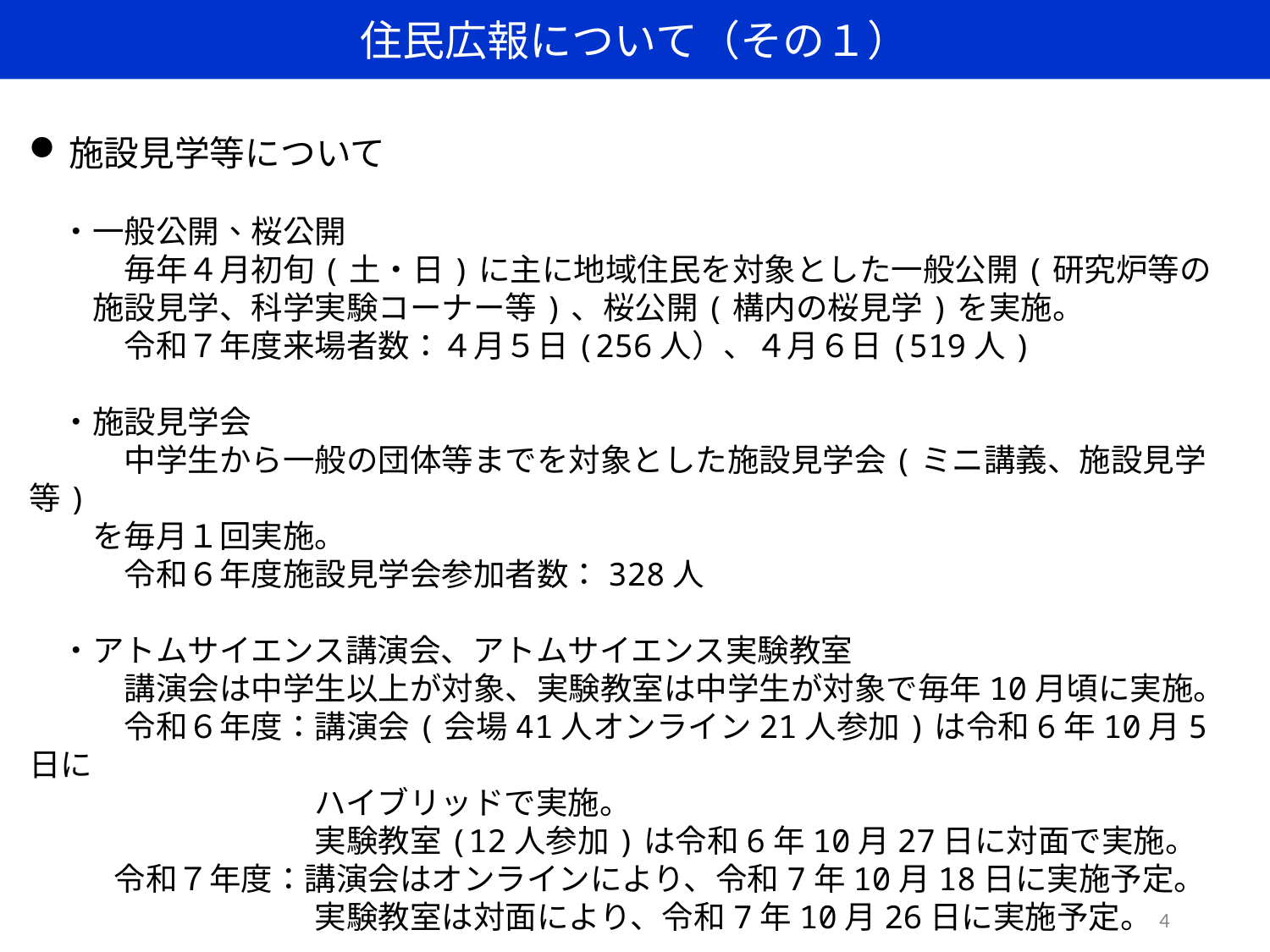

住民広報について（その１）
施設見学等について

　・一般公開、桜公開
　　　毎年４月初旬(土・日)に主に地域住民を対象とした一般公開(研究炉等の
　　施設見学、科学実験コーナー等)、桜公開(構内の桜見学)を実施。
　　　令和７年度来場者数：４月５日(256人）、４月６日(519人)

　・施設見学会
　　　中学生から一般の団体等までを対象とした施設見学会(ミニ講義、施設見学等)
　　を毎月１回実施。
　　　令和６年度施設見学会参加者数：328人

　・アトムサイエンス講演会、アトムサイエンス実験教室
　　　講演会は中学生以上が対象、実験教室は中学生が対象で毎年10月頃に実施。
　　　令和６年度：講演会(会場41人オンライン21人参加)は令和6年10月5日に
　　　　　　　　　ハイブリッドで実施。
　　　　　　　　　実験教室(12人参加)は令和6年10月27日に対面で実施。
 　　 令和７年度：講演会はオンラインにより、令和7年10月18日に実施予定。
　　　　　　　　　実験教室は対面により、令和7年10月26日に実施予定。
4